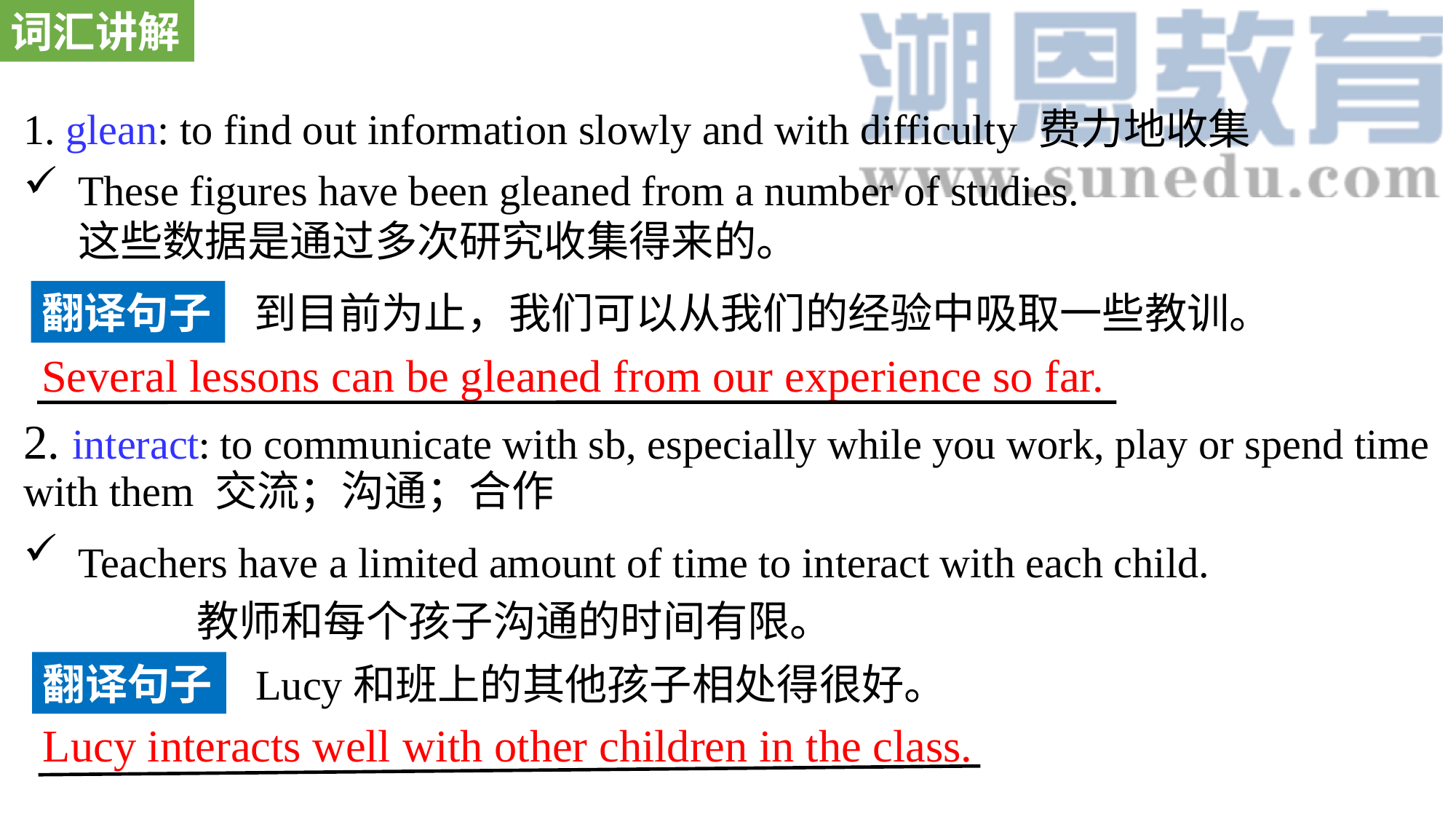

词汇讲解
1. glean: to find out information slowly and with difficulty 费力地收集
These figures have been gleaned from a number of studies.                                   这些数据是通过多次研究收集得来的。

2. interact: to communicate with sb, especially while you work, play or spend time with them 交流；沟通；合作
Teachers have a limited amount of time to interact with each child.                        教师和每个孩子沟通的时间有限。
翻译句子
到目前为止，我们可以从我们的经验中吸取一些教训。
Several lessons can be gleaned from our experience so far.
翻译句子
Lucy和班上的其他孩子相处得很好。
Lucy interacts well with other children in the class.